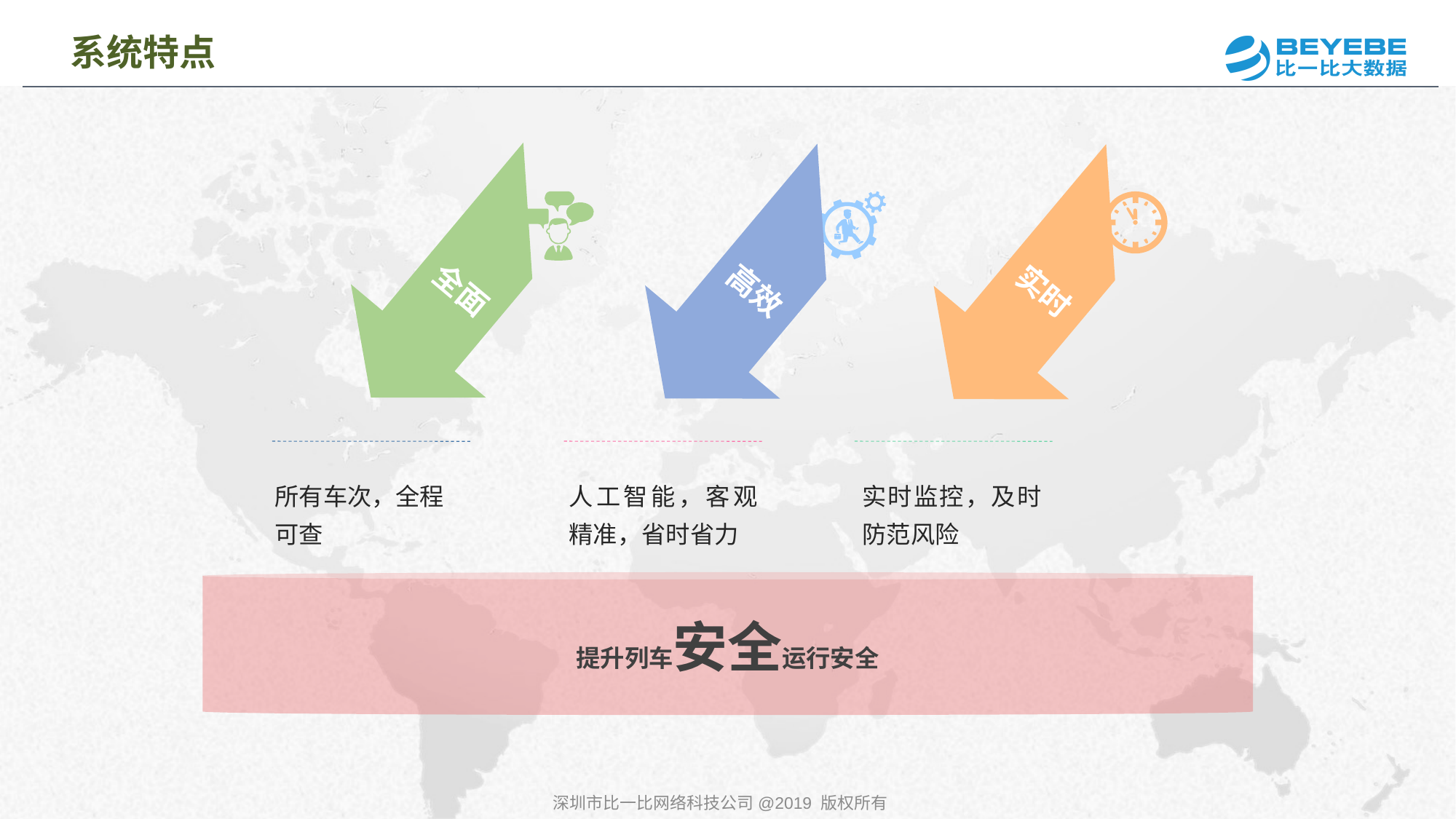

系统特点
全面
高效
实时

所有车次，全程可查
人工智能，客观精准，省时省力
实时监控，及时防范风险
提升列车安全运行安全